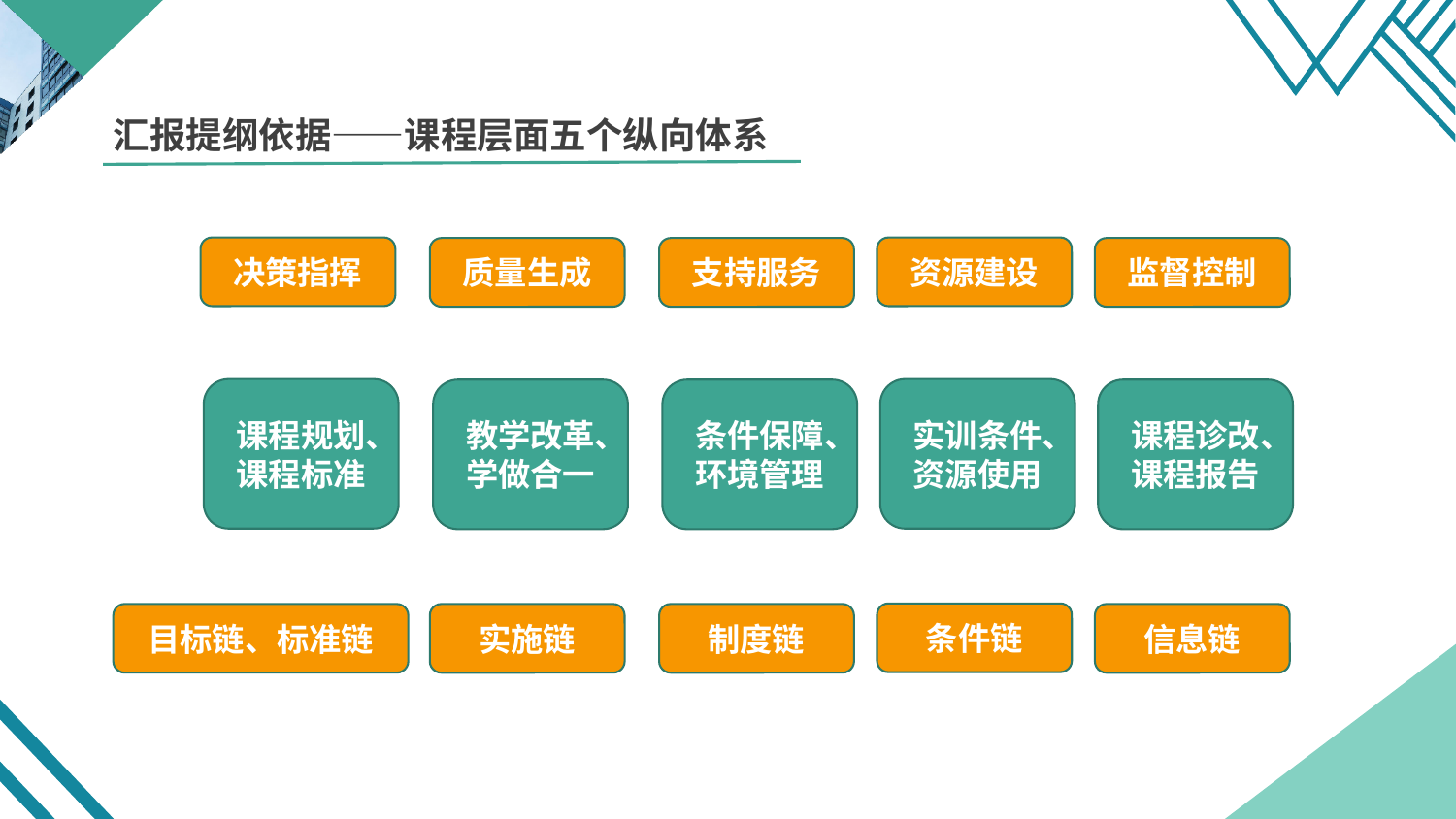

汇报提纲依据——课程层面五个纵向体系
决策指挥
资源建设
质量生成
支持服务
监督控制
课程规划、课程标准
实训条件、资源使用
教学改革、学做合一
条件保障、环境管理
课程诊改、课程报告
条件链
目标链、标准链
实施链
制度链
信息链